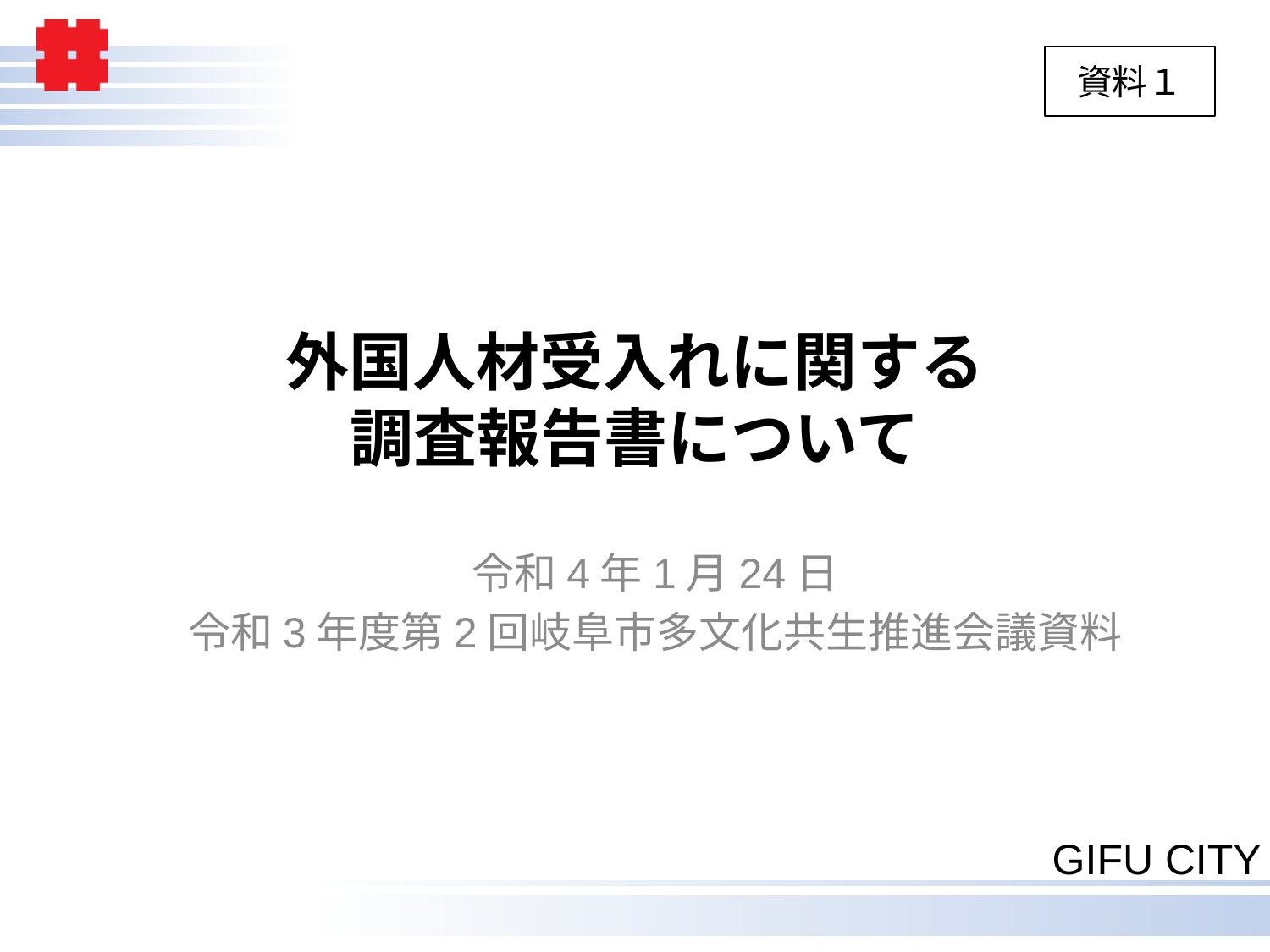

資料１
# 外国人材受入れに関する 調査報告書について
令和4年1月24日
令和3年度第2回岐阜市多文化共生推進会議資料